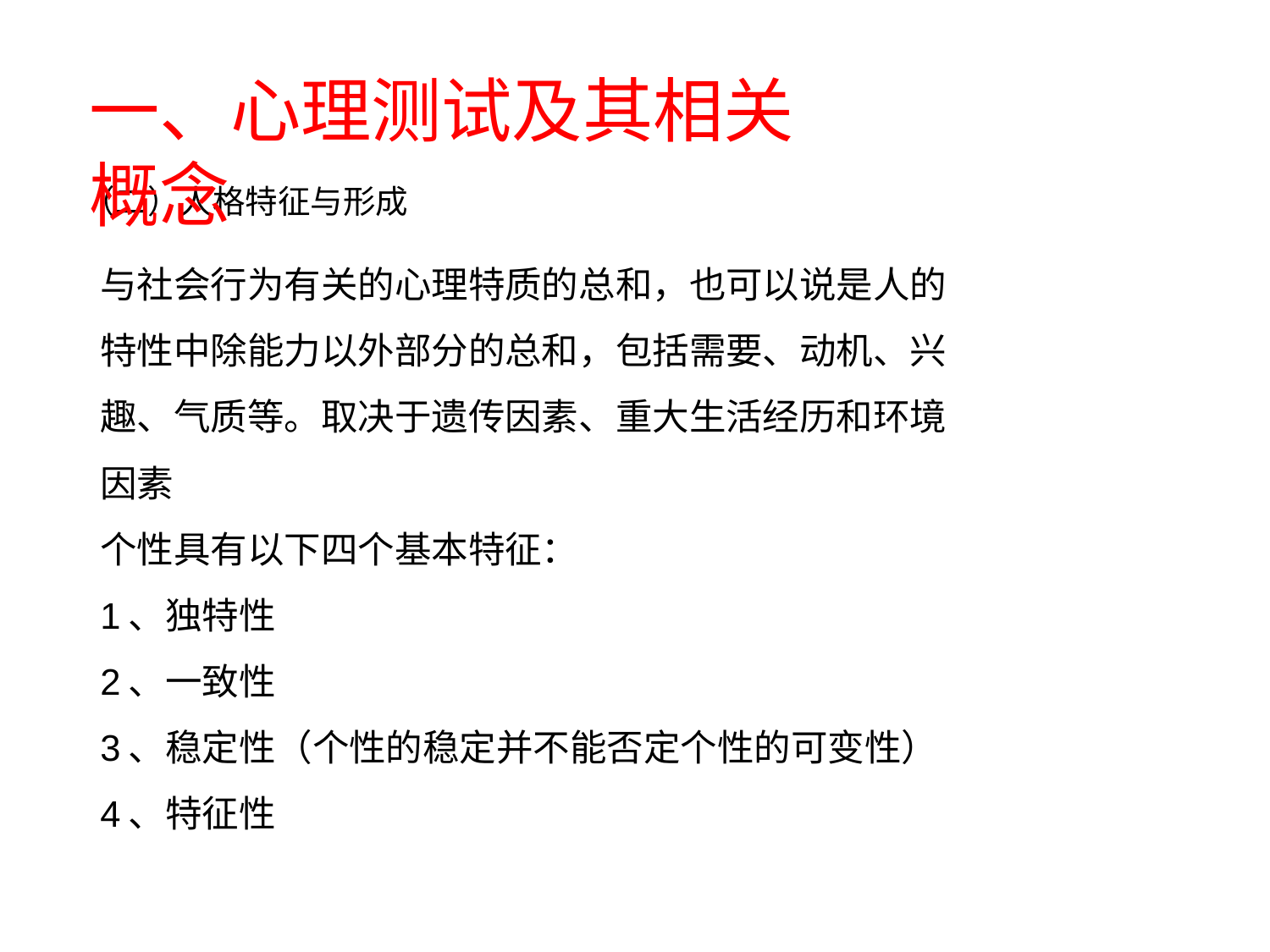

一、心理测试及其相关概念
# （二）人格特征与形成
与社会行为有关的心理特质的总和，也可以说是人的特性中除能力以外部分的总和，包括需要、动机、兴趣、气质等。取决于遗传因素、重大生活经历和环境因素
个性具有以下四个基本特征：
1、独特性
2、一致性
3、稳定性（个性的稳定并不能否定个性的可变性）
4、特征性